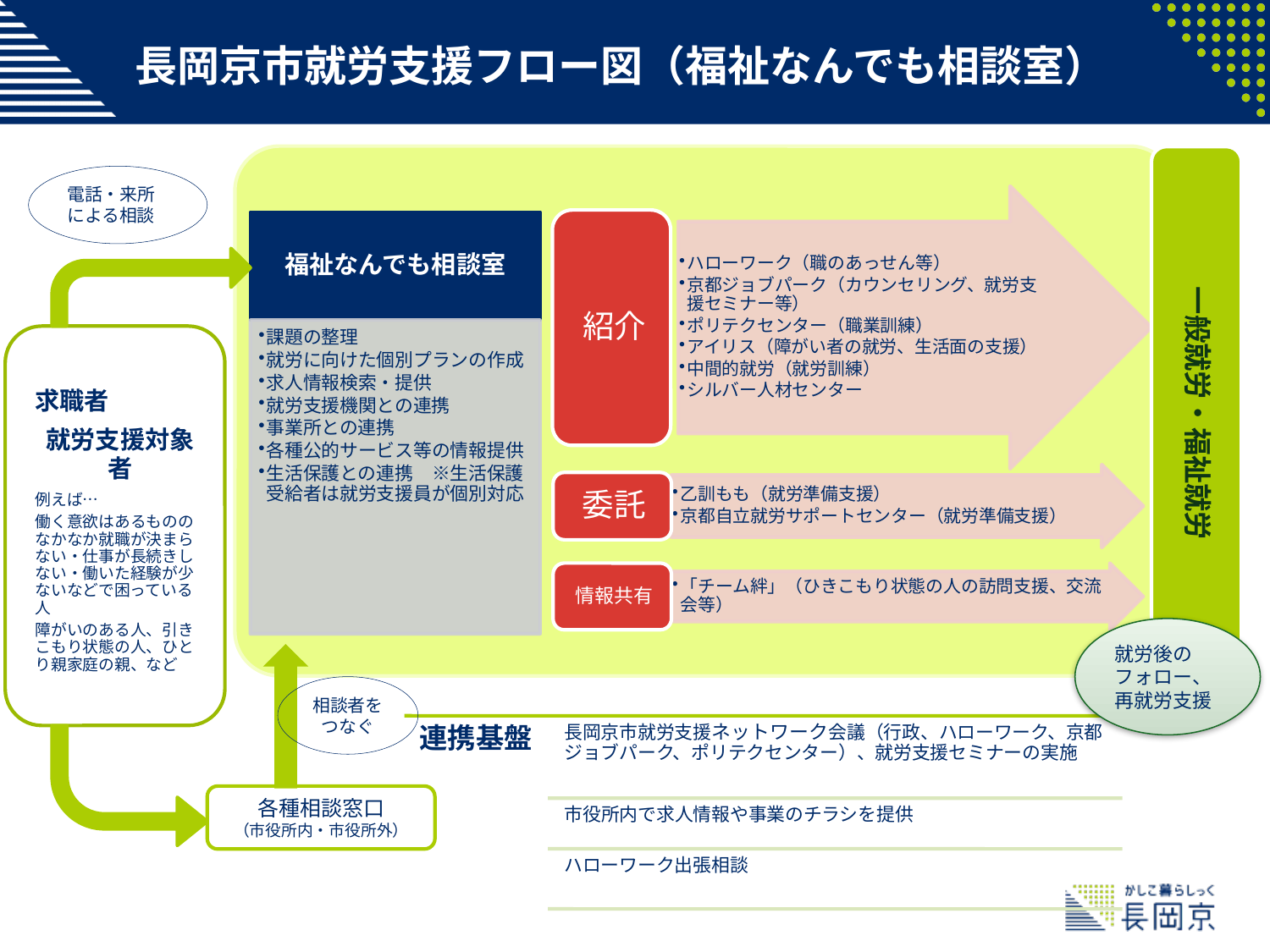

# 長岡京市就労支援フロー図（福祉なんでも相談室）

一般就労・福祉就労
電話・来所による相談
ハローワーク（職のあっせん等）
京都ジョブパーク（カウンセリング、就労支援セミナー等）
ポリテクセンター（職業訓練）
アイリス（障がい者の就労、生活面の支援）
中間的就労（就労訓練）
シルバー人材センター
紹介
乙訓もも（就労準備支援）
京都自立就労サポートセンター（就労準備支援）
委託
「チーム絆」（ひきこもり状態の人の訪問支援、交流会等）
情報共有
福祉なんでも相談室
課題の整理
就労に向けた個別プランの作成
求人情報検索・提供
就労支援機関との連携
事業所との連携
各種公的サービス等の情報提供
生活保護との連携　※生活保護受給者は就労支援員が個別対応

求職者
就労支援対象者
例えば…
働く意欲はあるもののなかなか就職が決まらない・仕事が長続きしない・働いた経験が少ないなどで困っている人
障がいのある人、引きこもり状態の人、ひとり親家庭の親、など

就労後のフォロー、再就労支援

相談者をつなぐ
連携基盤
長岡京市就労支援ネットワーク会議（行政、ハローワーク、京都ジョブパーク、ポリテクセンター）、就労支援セミナーの実施
市役所内で求人情報や事業のチラシを提供
ハローワーク出張相談

各種相談窓口
（市役所内・市役所外）